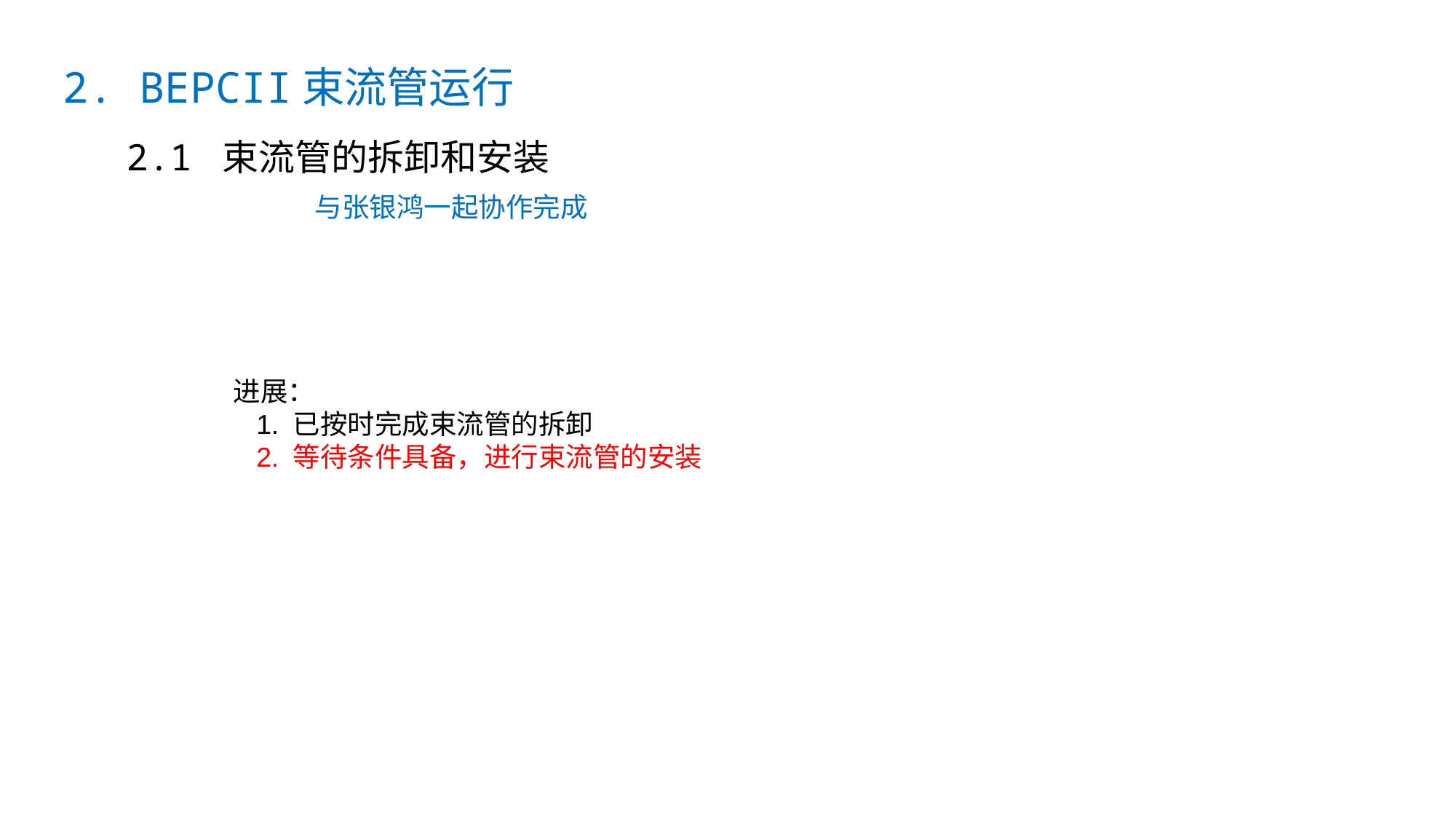

2. BEPCII束流管运行
 2.1 束流管的拆卸和安装
与张银鸿一起协作完成
进展：
   1. 已按时完成束流管的拆卸
   2. 等待条件具备，进行束流管的安装